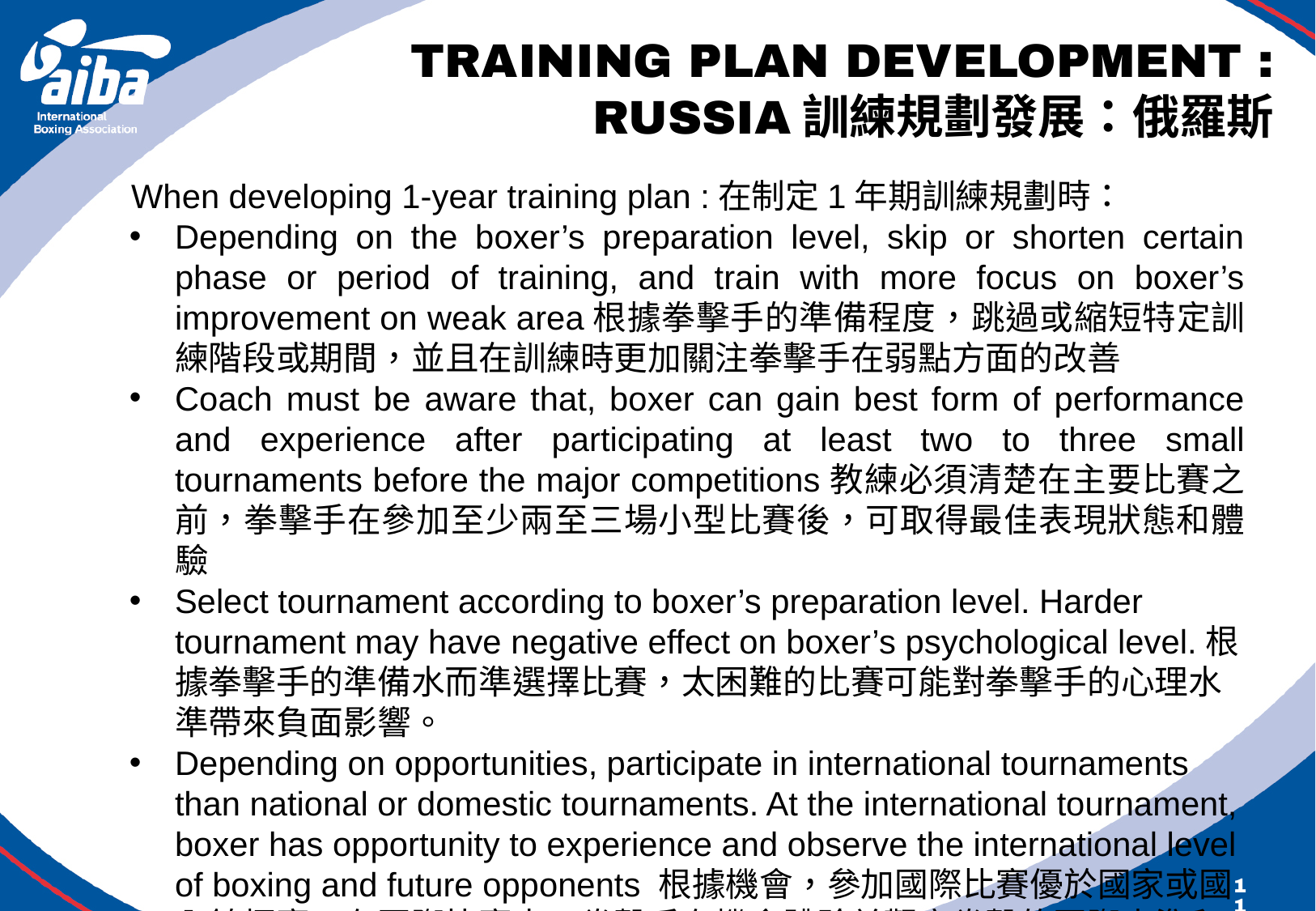

# TRAINING PLAN DEVELOPMENT : RUSSIA訓練規劃發展：俄羅斯
When developing 1-year training plan :在制定1年期訓練規劃時：
Depending on the boxer’s preparation level, skip or shorten certain phase or period of training, and train with more focus on boxer’s improvement on weak area根據拳擊手的準備程度，跳過或縮短特定訓練階段或期間，並且在訓練時更加關注拳擊手在弱點方面的改善
Coach must be aware that, boxer can gain best form of performance and experience after participating at least two to three small tournaments before the major competitions教練必須清楚在主要比賽之前，拳擊手在參加至少兩至三場小型比賽後，可取得最佳表現狀態和體驗
Select tournament according to boxer’s preparation level. Harder tournament may have negative effect on boxer’s psychological level.根據拳擊手的準備水而準選擇比賽，太困難的比賽可能對拳擊手的心理水準帶來負面影響。
Depending on opportunities, participate in international tournaments than national or domestic tournaments. At the international tournament, boxer has opportunity to experience and observe the international level of boxing and future opponents 根據機會，參加國際比賽優於國家或國內錦標賽。在國際比賽中，拳擊手有機會體驗並觀察拳擊的國際水準和未來對手
111